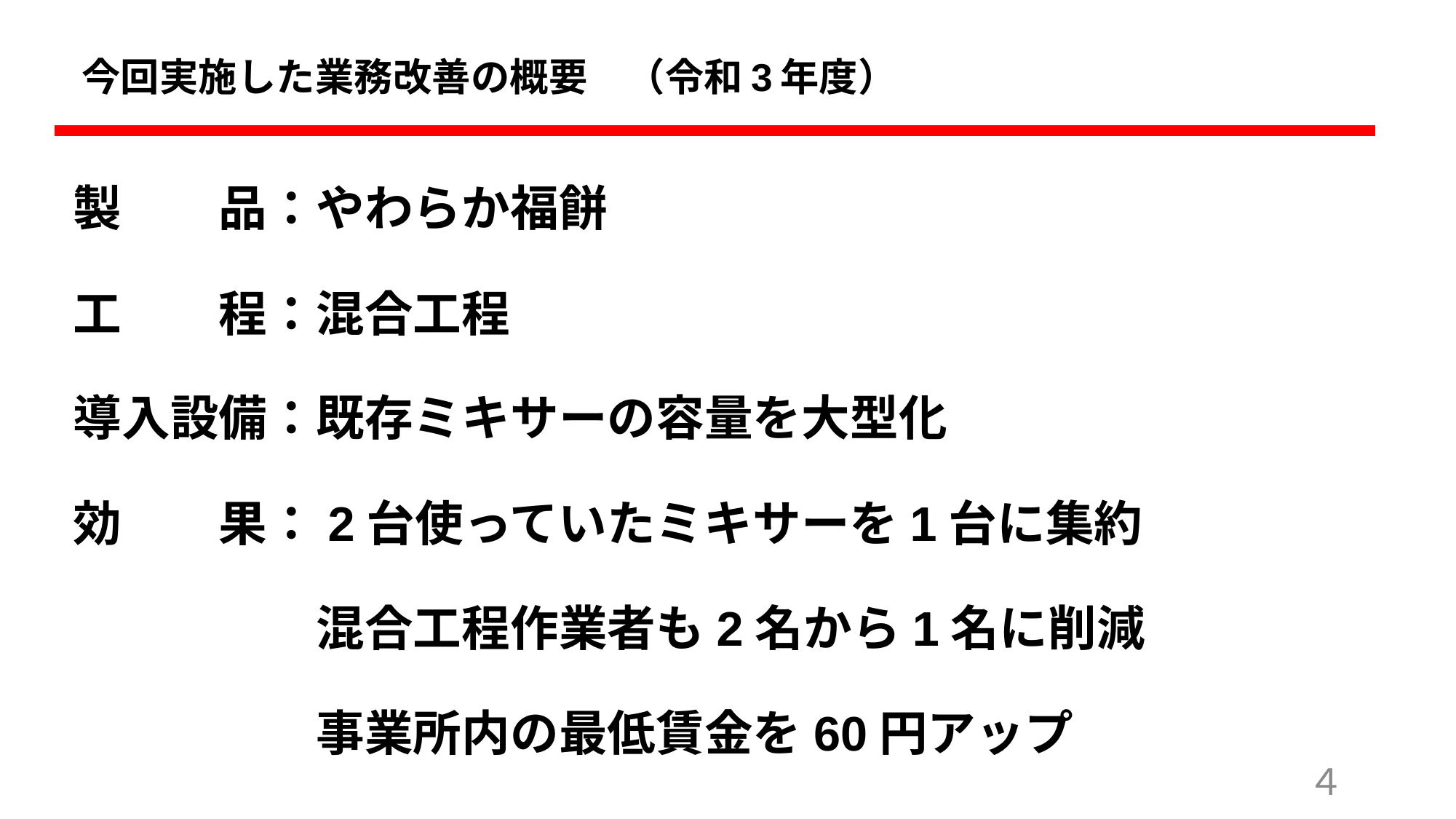

今回実施した業務改善の概要　（令和3年度）
製　　品：やわらか福餅

工　　程：混合工程

導入設備：既存ミキサーの容量を大型化

効　　果：2台使っていたミキサーを1台に集約

　　　　　混合工程作業者も2名から1名に削減

　　　　　事業所内の最低賃金を60円アップ
４